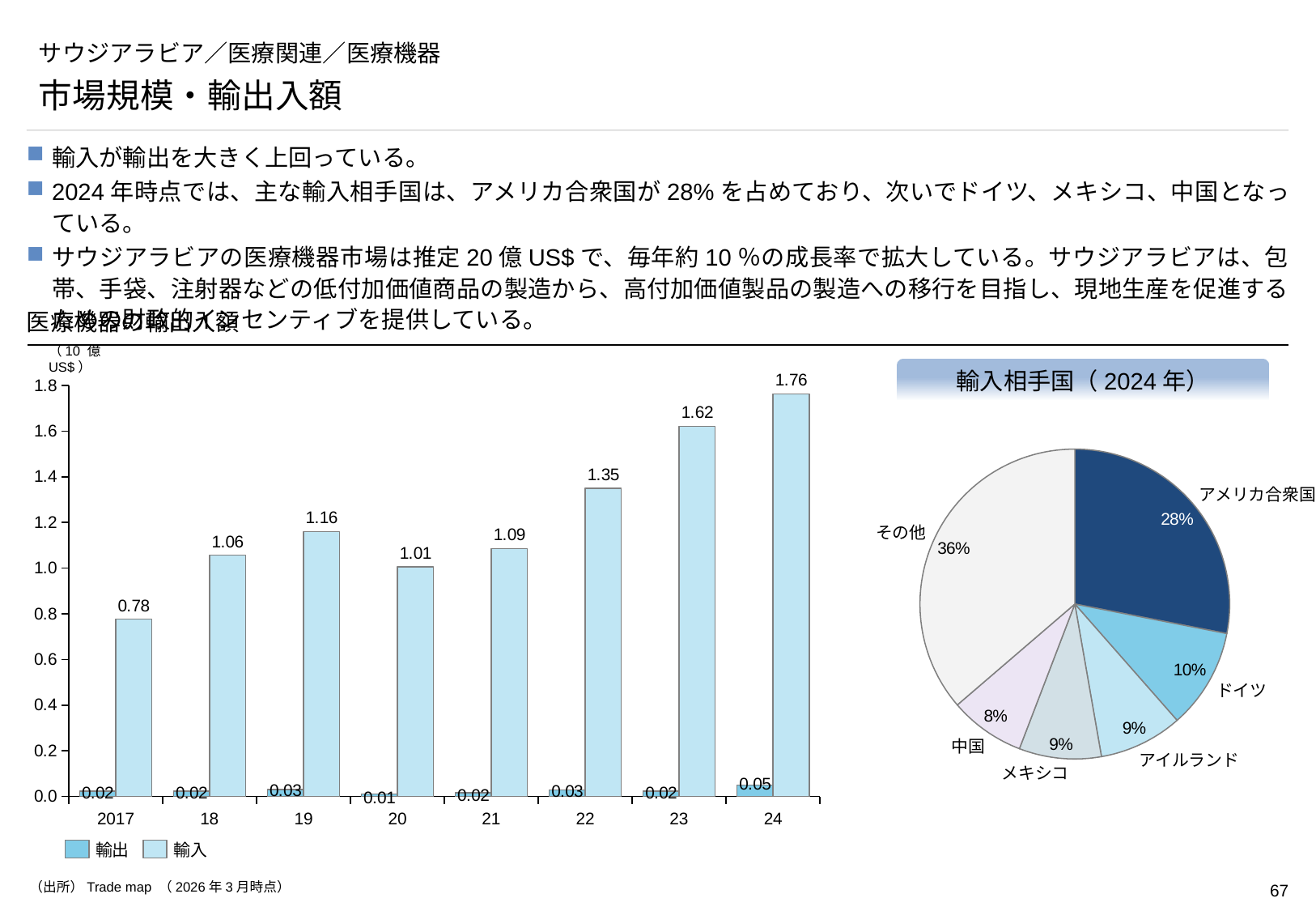

# サウジアラビア／医療関連／医療機器
市場規模・輸出入額
輸入が輸出を大きく上回っている。
2024年時点では、主な輸入相手国は、アメリカ合衆国が28%を占めており、次いでドイツ、メキシコ、中国となっている。
サウジアラビアの医療機器市場は推定20億US$で、毎年約10％の成長率で拡大している。サウジアラビアは、包帯、手袋、注射器などの低付加価値商品の製造から、高付加価値製品の製造への移行を目指し、現地生産を促進するための財政的インセンティブを提供している。
医療機器の輸出入額
（10 億US$）

### Chart

| Category |  |  |
|---|---|---|
輸入相手国（2024年）

### Chart

| Category |  |
|---|---|
アメリカ合衆国
その他
ドイツ
中国
アイルランド
メキシコ
2017
18
19
20
21
22
23
24
輸出
輸入

（出所）Trade map （2026年3月時点）